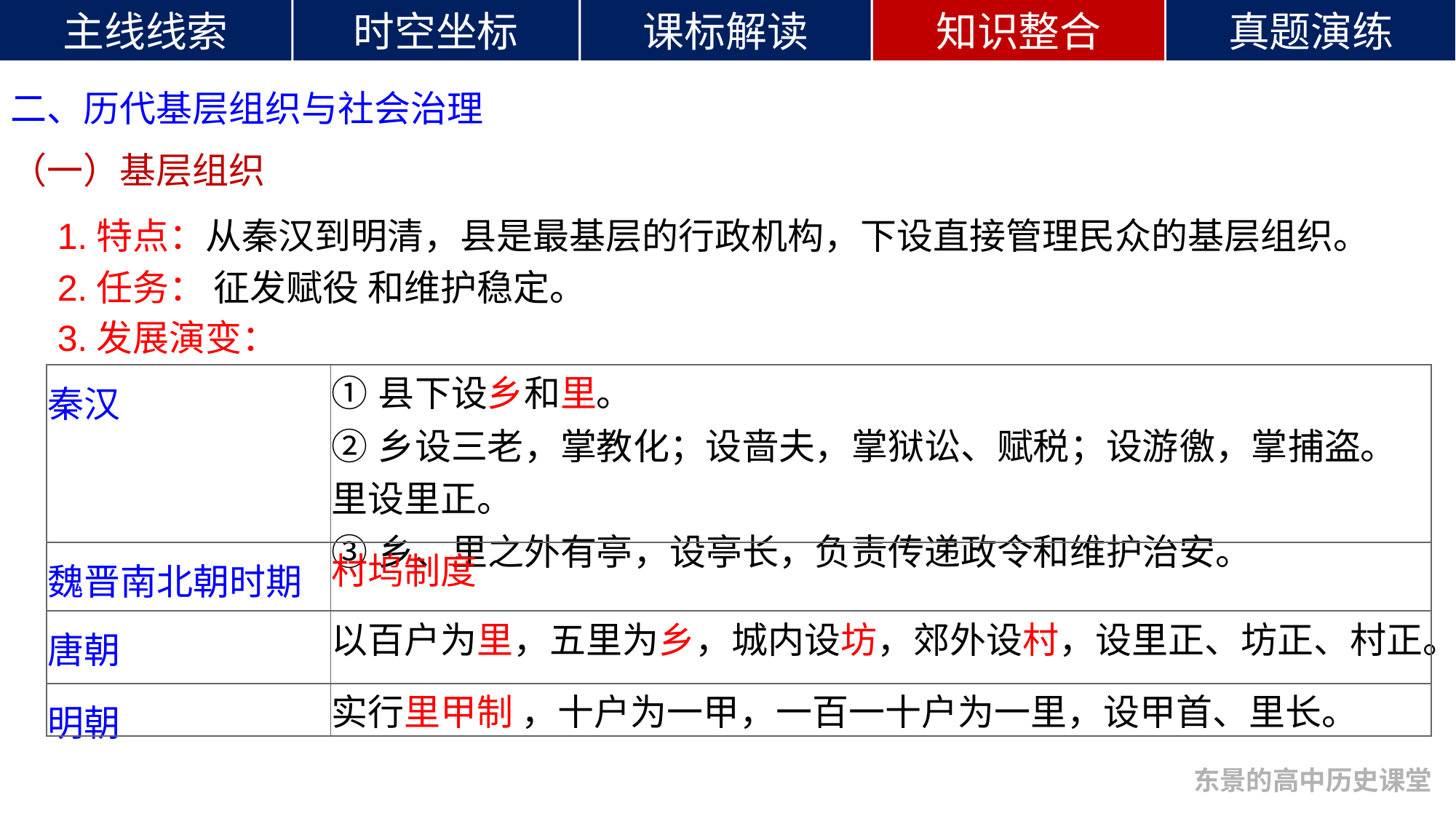

二、历代基层组织与社会治理
（一）基层组织
1.特点：从秦汉到明清，县是最基层的行政机构，下设直接管理民众的基层组织。
2.任务： 征发赋役 和维护稳定。
3.发展演变：
| 秦汉 | ①县下设乡和里。 ②乡设三老，掌教化；设啬夫，掌狱讼、赋税；设游徼，掌捕盗。里设里正。 ③乡、里之外有亭，设亭长，负责传递政令和维护治安。 |
| --- | --- |
| 魏晋南北朝时期 | 村坞制度 |
| 唐朝 | 以百户为里，五里为乡，城内设坊，郊外设村，设里正、坊正、村正。 |
| 明朝 | 实行里甲制 ，十户为一甲，一百一十户为一里，设甲首、里长。 |